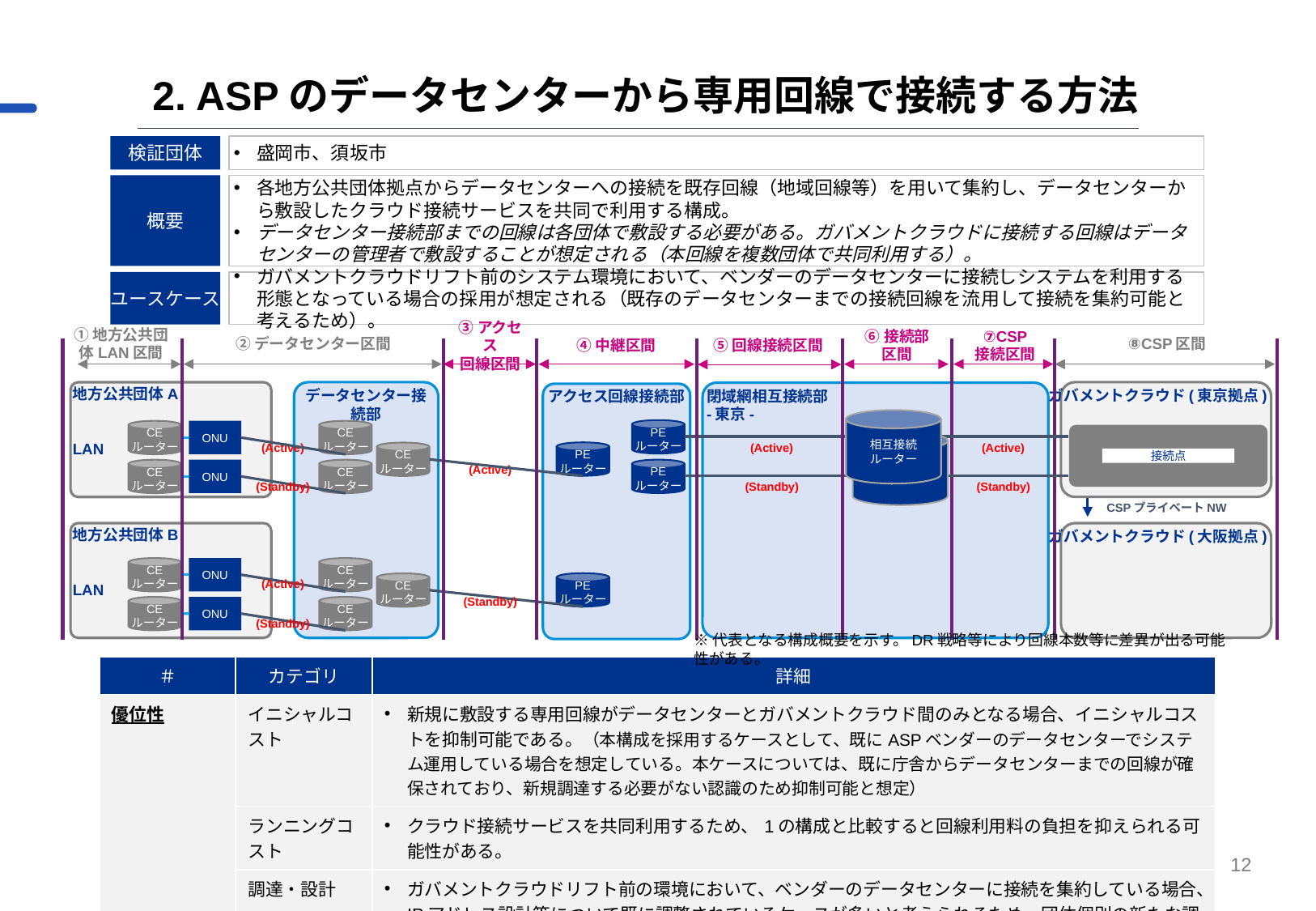

2. ASPのデータセンターから専用回線で接続する方法
検証団体
盛岡市、須坂市
概要
各地方公共団体拠点からデータセンターへの接続を既存回線（地域回線等）を用いて集約し、データセンターから敷設したクラウド接続サービスを共同で利用する構成。
データセンター接続部までの回線は各団体で敷設する必要がある。ガバメントクラウドに接続する回線はデータセンターの管理者で敷設することが想定される（本回線を複数団体で共同利用する）。
ユースケース
ガバメントクラウドリフト前のシステム環境において、ベンダーのデータセンターに接続しシステムを利用する形態となっている場合の採用が想定される（既存のデータセンターまでの接続回線を流用して接続を集約可能と考えるため）。
①地方公共団体LAN区間
②データセンター区間
⑧CSP区間
③アクセス
回線区間
④中継区間
⑤回線接続区間
⑥接続部
区間
⑦CSP
接続区間
データセンター接続部
ガバメントクラウド(東京拠点)
地方公共団体A

LAN
閉域網相互接続部
-東京-
アクセス回線接続部
相互接続
ルーター
PE
ルーター
CE
ルーター
ONU
CE
ルーター

相互接続ルーター
(Active)
(Active)
(Active)
PE
ルーター
CE
ルーター
接続点
PE
ルーター
CE
ルーター
ONU
CE
ルーター
(Active)
(Standby)
(Standby)
(Standby)
CSPプライベートNW
地方公共団体B

LAN
ガバメントクラウド(大阪拠点)
CE
ルーター
ONU
CE
ルーター
PE
ルーター
CE
ルーター
(Active)
(Standby)
CE
ルーター
ONU
CE
ルーター
(Standby)
※代表となる構成概要を示す。DR戦略等により回線本数等に差異が出る可能性がある。
| ＃ | カテゴリ | 詳細 |
| --- | --- | --- |
| 優位性 | イニシャルコスト | 新規に敷設する専用回線がデータセンターとガバメントクラウド間のみとなる場合、イニシャルコストを抑制可能である。（本構成を採用するケースとして、既にASPベンダーのデータセンターでシステム運用している場合を想定している。本ケースについては、既に庁舎からデータセンターまでの回線が確保されており、新規調達する必要がない認識のため抑制可能と想定） |
|  | ランニングコスト | クラウド接続サービスを共同利用するため、1の構成と比較すると回線利用料の負担を抑えられる可能性がある。 |
|  | 調達・設計 | ガバメントクラウドリフト前の環境において、ベンダーのデータセンターに接続を集約している場合、IPアドレス設計等について既に調整されているケースが多いと考えられるため、団体個別の新たな調整を軽微に留められる可能性がある。 |
| 留意事項 | 設計 | DCに各団体の専用回線を集約するため、DC内で十分な可用性・性能（帯域等）を確保する必要がある。 |
12